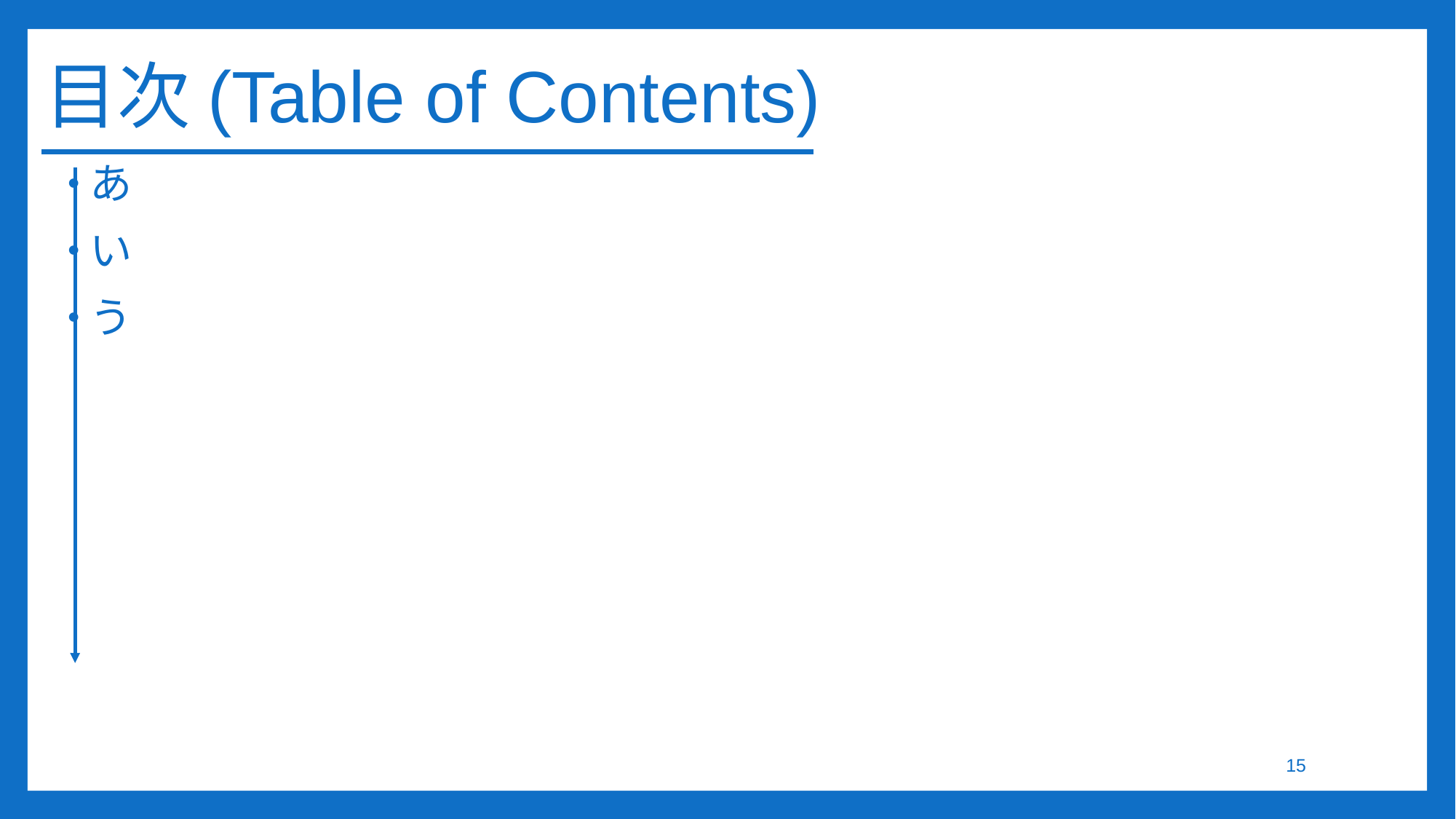

# 目次(Table of Contents)
あ
い
う
15